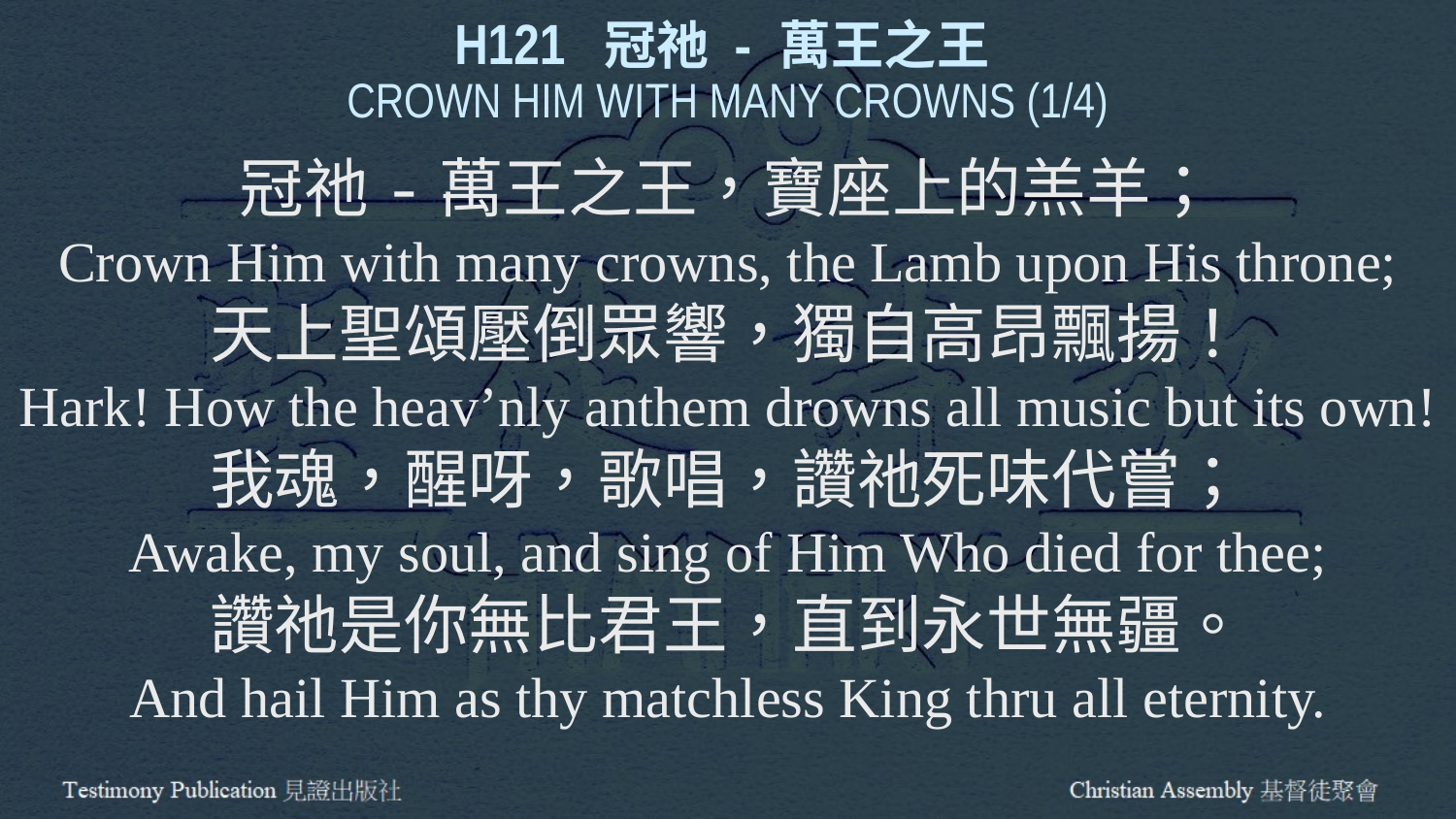

H121  冠祂 - 萬王之王
CROWN HIM WITH MANY CROWNS (1/4)
冠祂-萬王之王，寶座上的羔羊；
Crown Him with many crowns, the Lamb upon His throne;
天上聖頌壓倒眾響，獨自高昂飄揚！
Hark! How the heav’nly anthem drowns all music but its own!
我魂，醒呀，歌唱，讚祂死味代嘗；
Awake, my soul, and sing of Him Who died for thee;
讚祂是你無比君王，直到永世無疆。
And hail Him as thy matchless King thru all eternity.